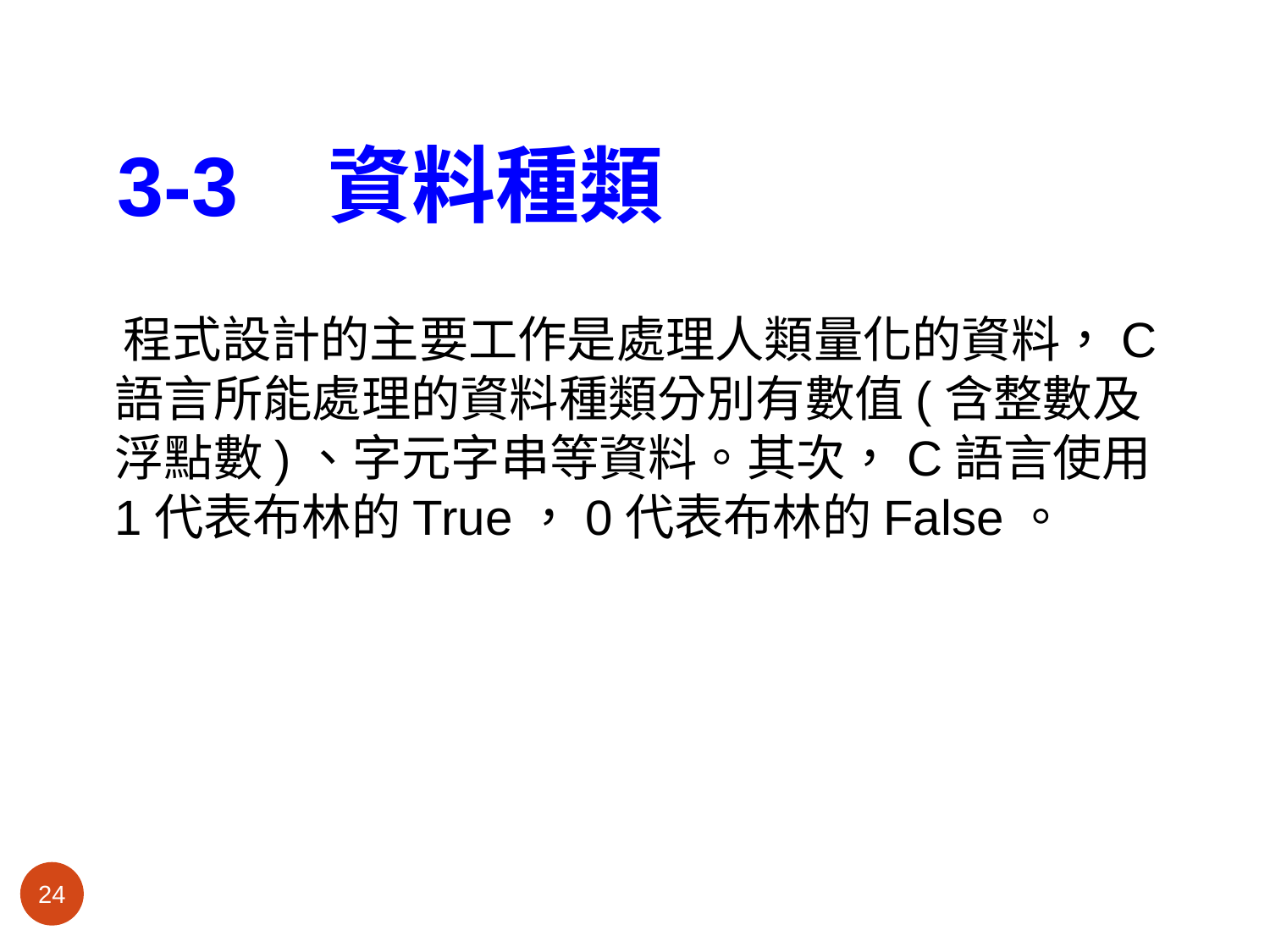

# 3-3   資料種類
    程式設計的主要工作是處理人類量化的資料，C語言所能處理的資料種類分別有數值(含整數及浮點數)、字元字串等資料。其次，C語言使用1代表布林的True，0代表布林的False。
24